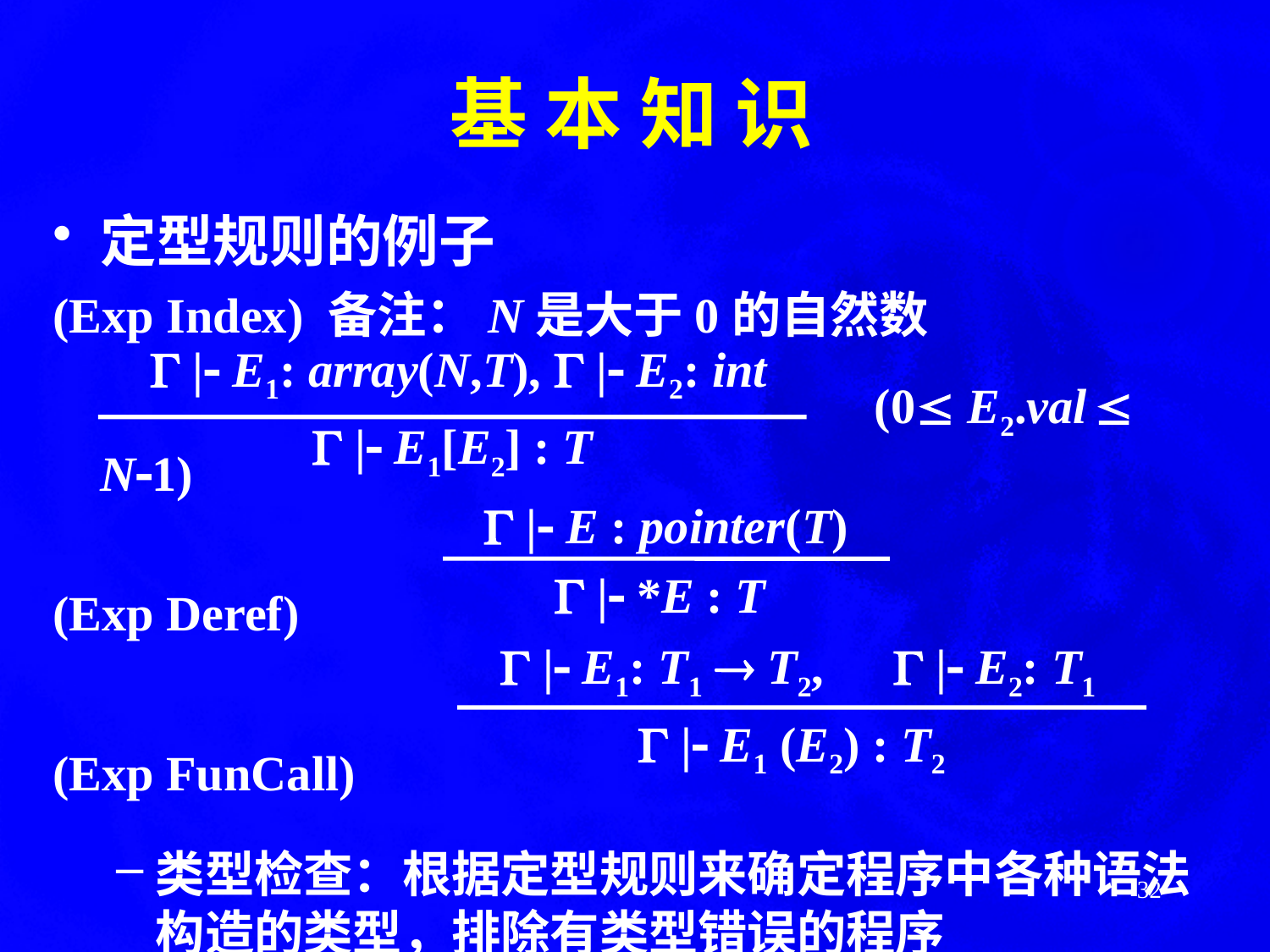

基 本 知 识
定型规则的例子
(Exp Index) 备注：N是大于0的自然数
							 (0≤ E2.val ≤ N−1)

(Exp Deref)

(Exp FunCall)
类型检查：根据定型规则来确定程序中各种语法构造的类型，排除有类型错误的程序
 Γ |− E1: array(N,T), Γ |− E2: int
Γ |− E1[E2] : T

 Γ |− E : pointer(T)
Γ |− *E : T

 Γ |− E1: T1 → T2, 	  Γ |− E2: T1
Γ |− E1 (E2) : T2

32